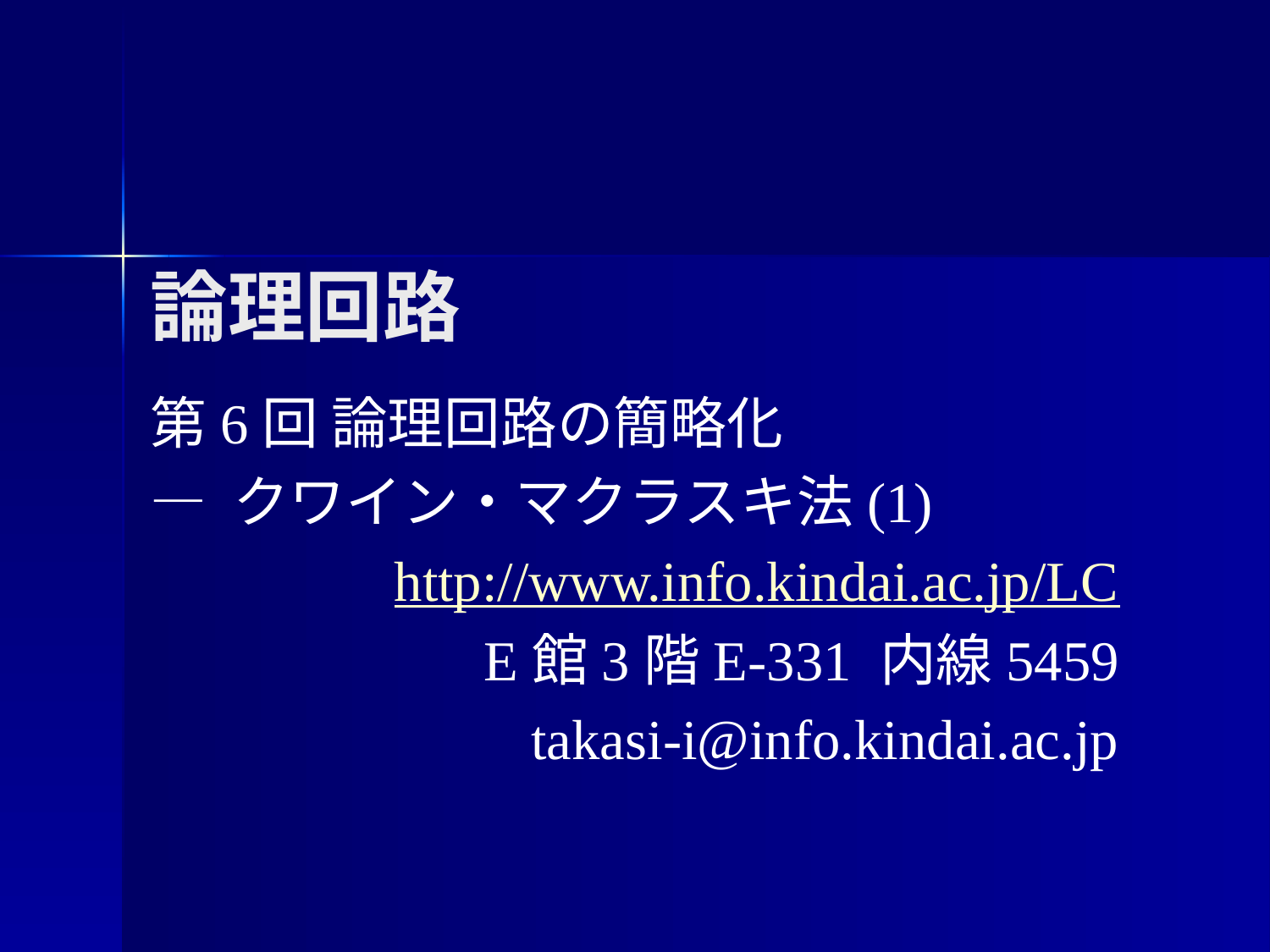

# 論理回路
第6回 論理回路の簡略化
― クワイン・マクラスキ法(1)
http://www.info.kindai.ac.jp/LC
E館3階E-331 内線5459
takasi-i@info.kindai.ac.jp